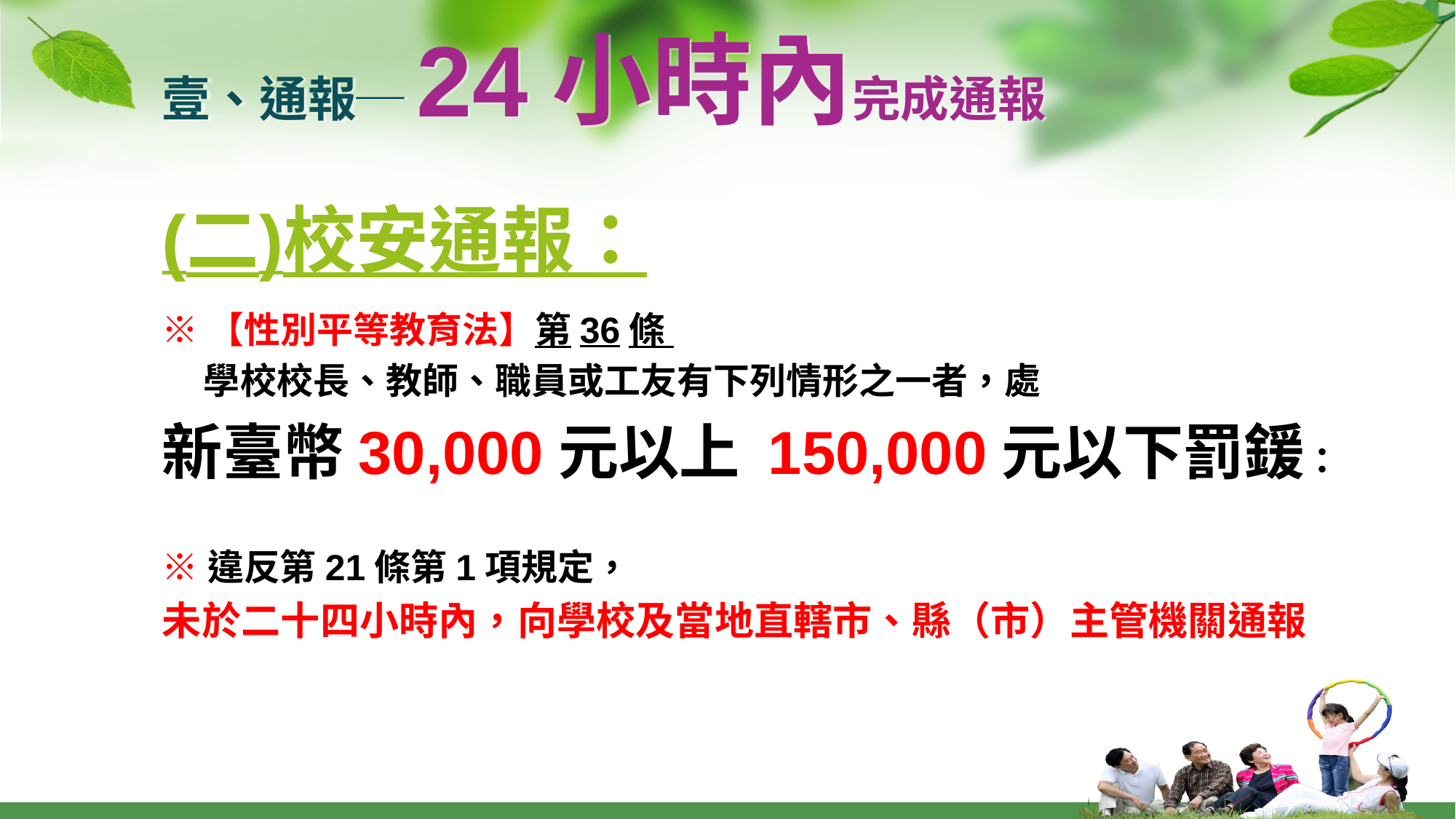

壹、通報─24小時內完成通報
(二)校安通報：
※【性別平等教育法】第36條
    學校校長、教師、職員或工友有下列情形之一者，處
新臺幣30,000元以上 150,000元以下罰鍰：

※違反第21條第1項規定，
未於二十四小時內，向學校及當地直轄市、縣（市）主管機關通報